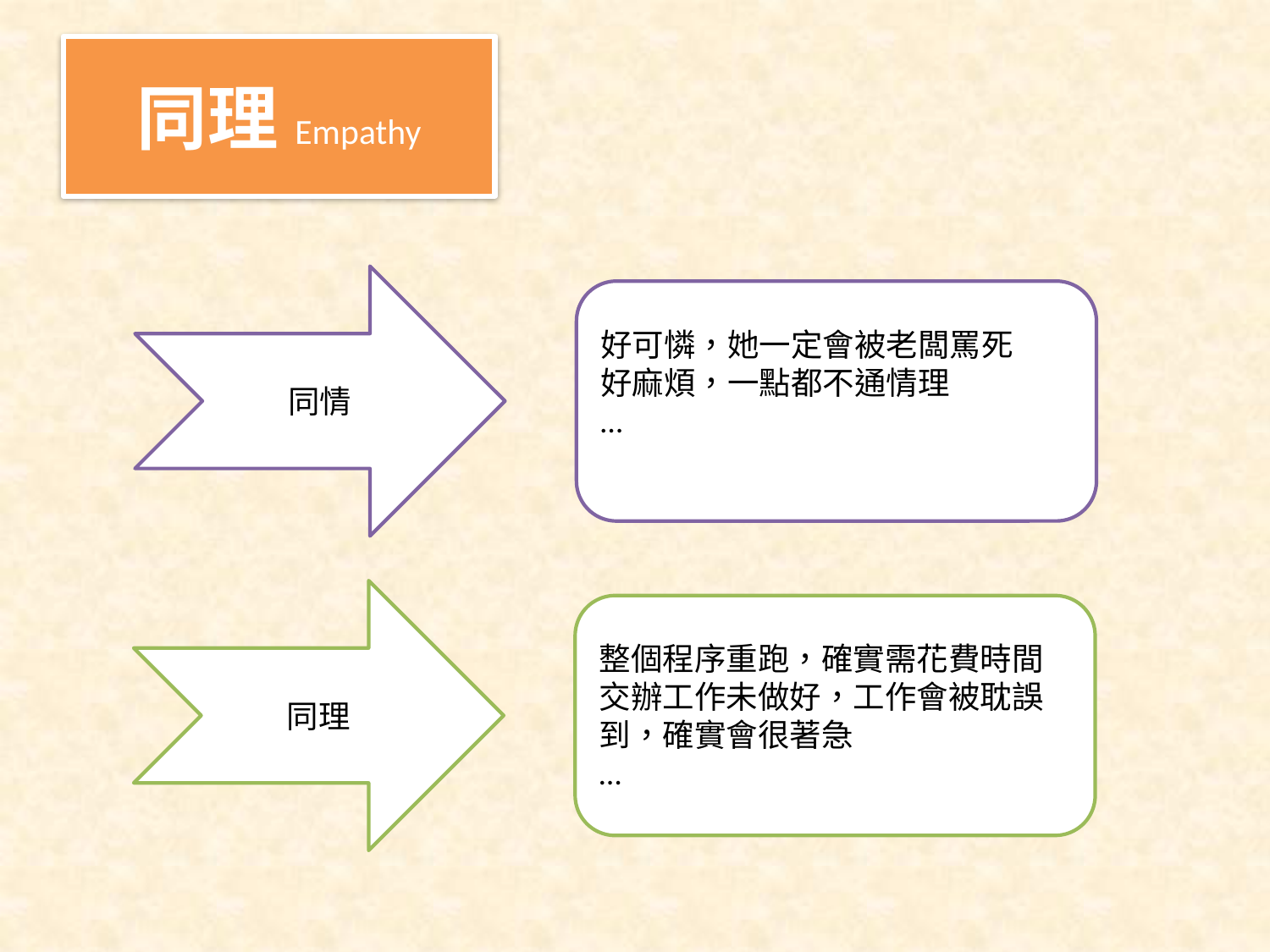

同理Empathy
#

同情
好可憐，她一定會被老闆罵死
好麻煩，一點都不通情理
…

同理
整個程序重跑，確實需花費時間
交辦工作未做好，工作會被耽誤到，確實會很著急
…